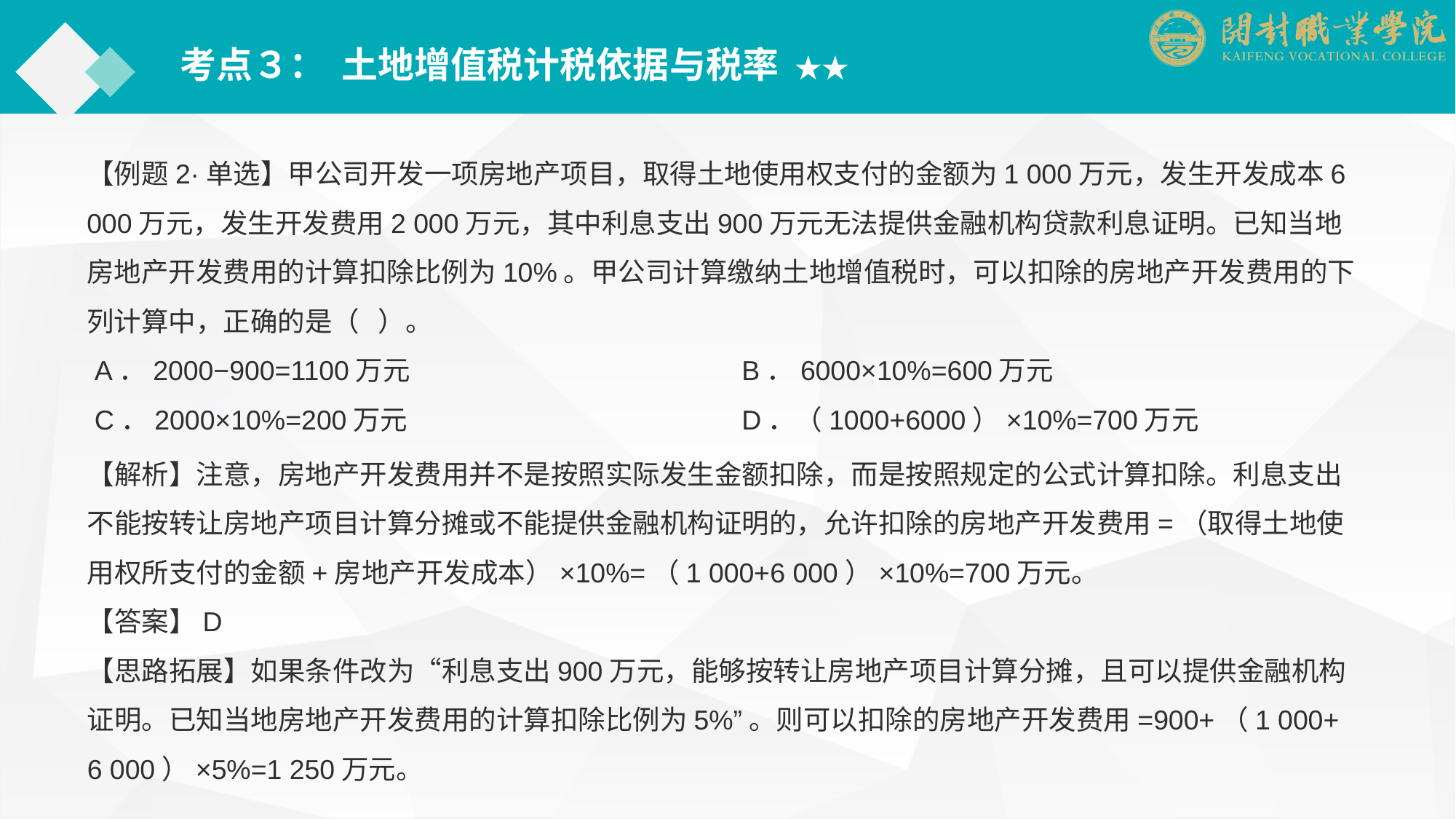

考点３：  土地增值税计税依据与税率  ★★
【例题2·单选】甲公司开发一项房地产项目，取得土地使用权支付的金额为1 000万元，发生开发成本6 000万元，发生开发费用2 000万元，其中利息支出900万元无法提供金融机构贷款利息证明。已知当地房地产开发费用的计算扣除比例为10%。甲公司计算缴纳土地增值税时，可以扣除的房地产开发费用的下列计算中，正确的是（   ）。
 A．2000−900=1100万元				B．6000×10%=600万元
 C．2000×10%=200万元				D．（1000+6000）×10%=700万元
【解析】注意，房地产开发费用并不是按照实际发生金额扣除，而是按照规定的公式计算扣除。利息支出不能按转让房地产项目计算分摊或不能提供金融机构证明的，允许扣除的房地产开发费用=（取得土地使用权所支付的金额+房地产开发成本）×10%=（1 000+6 000）×10%=700万元。
【答案】D
【思路拓展】如果条件改为“利息支出900万元，能够按转让房地产项目计算分摊，且可以提供金融机构证明。已知当地房地产开发费用的计算扣除比例为5%”。则可以扣除的房地产开发费用=900+（1 000+ 6 000）×5%=1 250万元。